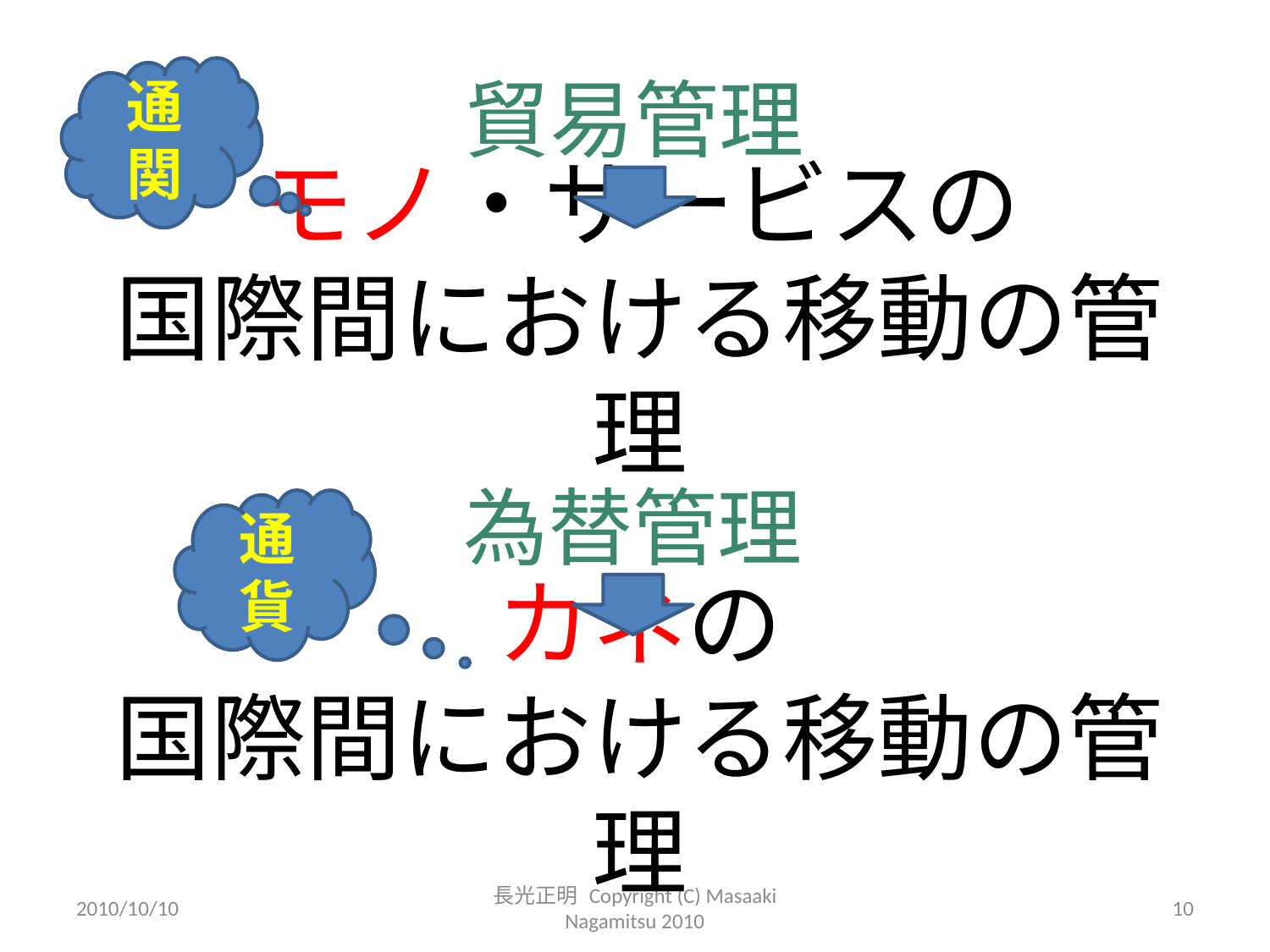

# 貿易管理
通関

モノ・サービスの
国際間における移動の管理
為替管理
通貨

カネの
国際間における移動の管理
2010/10/10
長光正明 Copyright (C) Masaaki Nagamitsu 2010
10